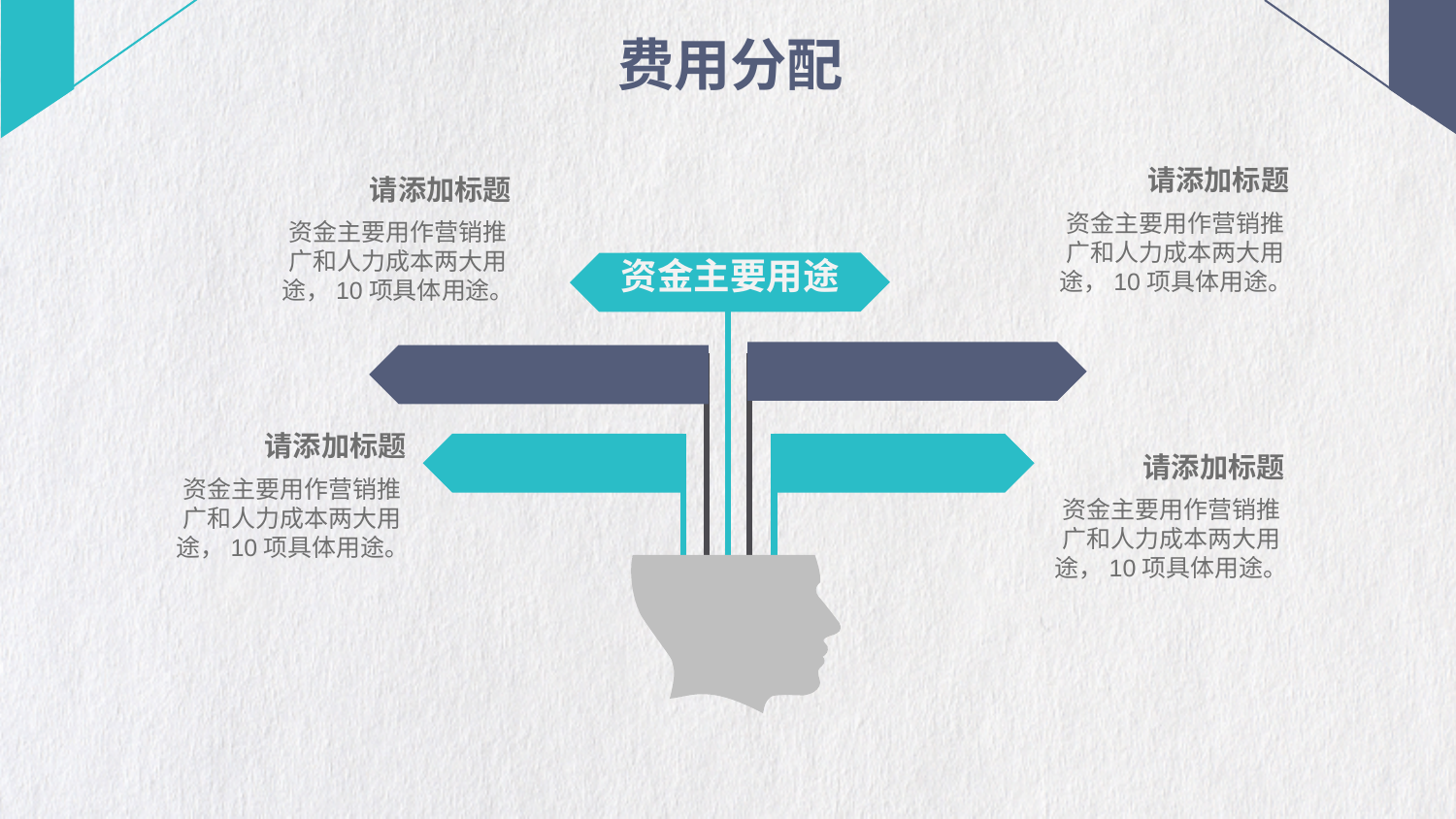

费用分配

 请添加标题
 请添加标题
资金主要用作营销推广和人力成本两大用途，10项具体用途。
资金主要用作营销推广和人力成本两大用途，10项具体用途。
资金主要用途

 请添加标题
 请添加标题
资金主要用作营销推广和人力成本两大用途，10项具体用途。
资金主要用作营销推广和人力成本两大用途，10项具体用途。